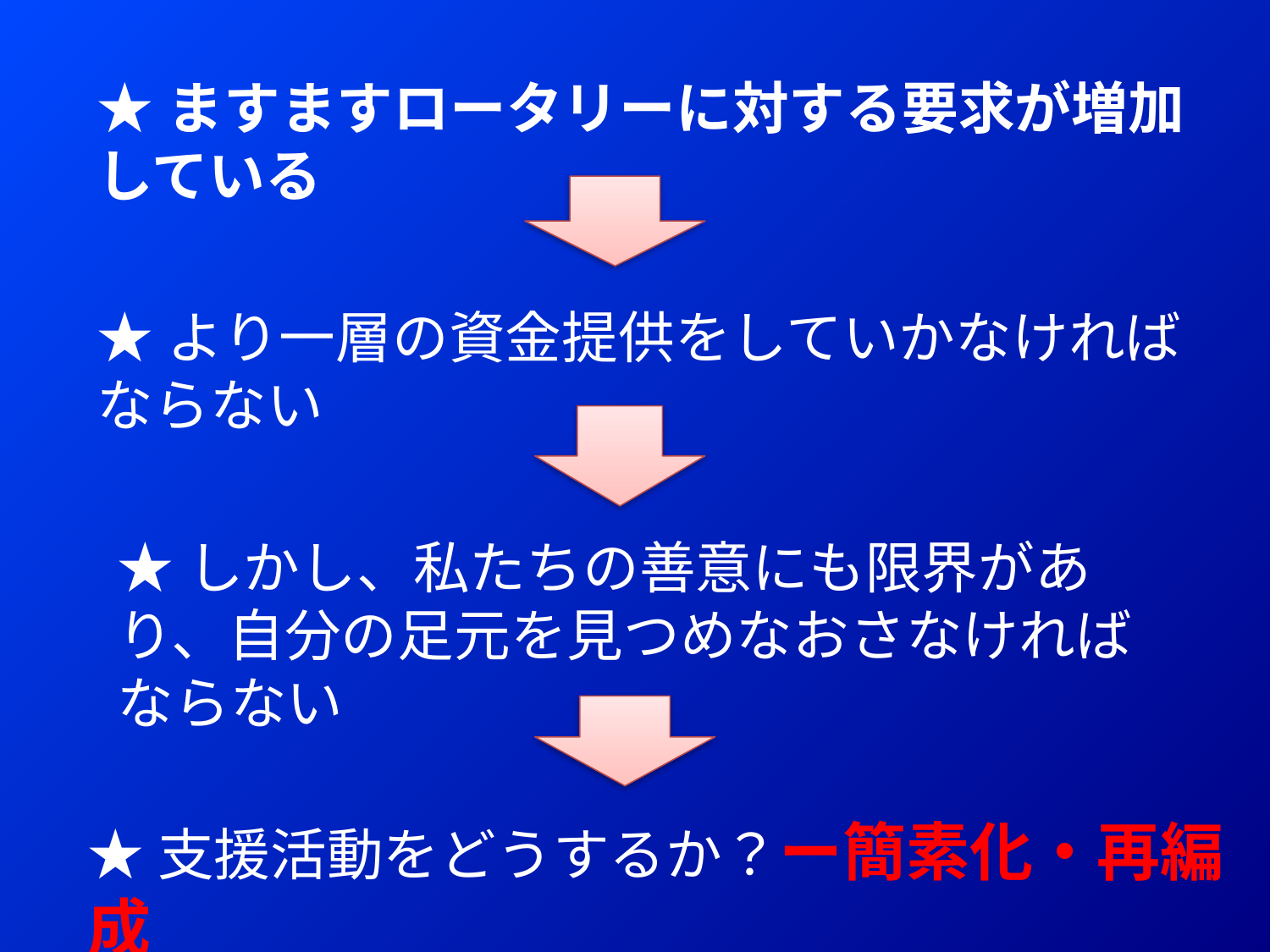

★ますますロータリーに対する要求が増加している

★より一層の資金提供をしていかなければならない

★しかし、私たちの善意にも限界があり、自分の足元を見つめなおさなければならない

★支援活動をどうするか？ー簡素化・再編成